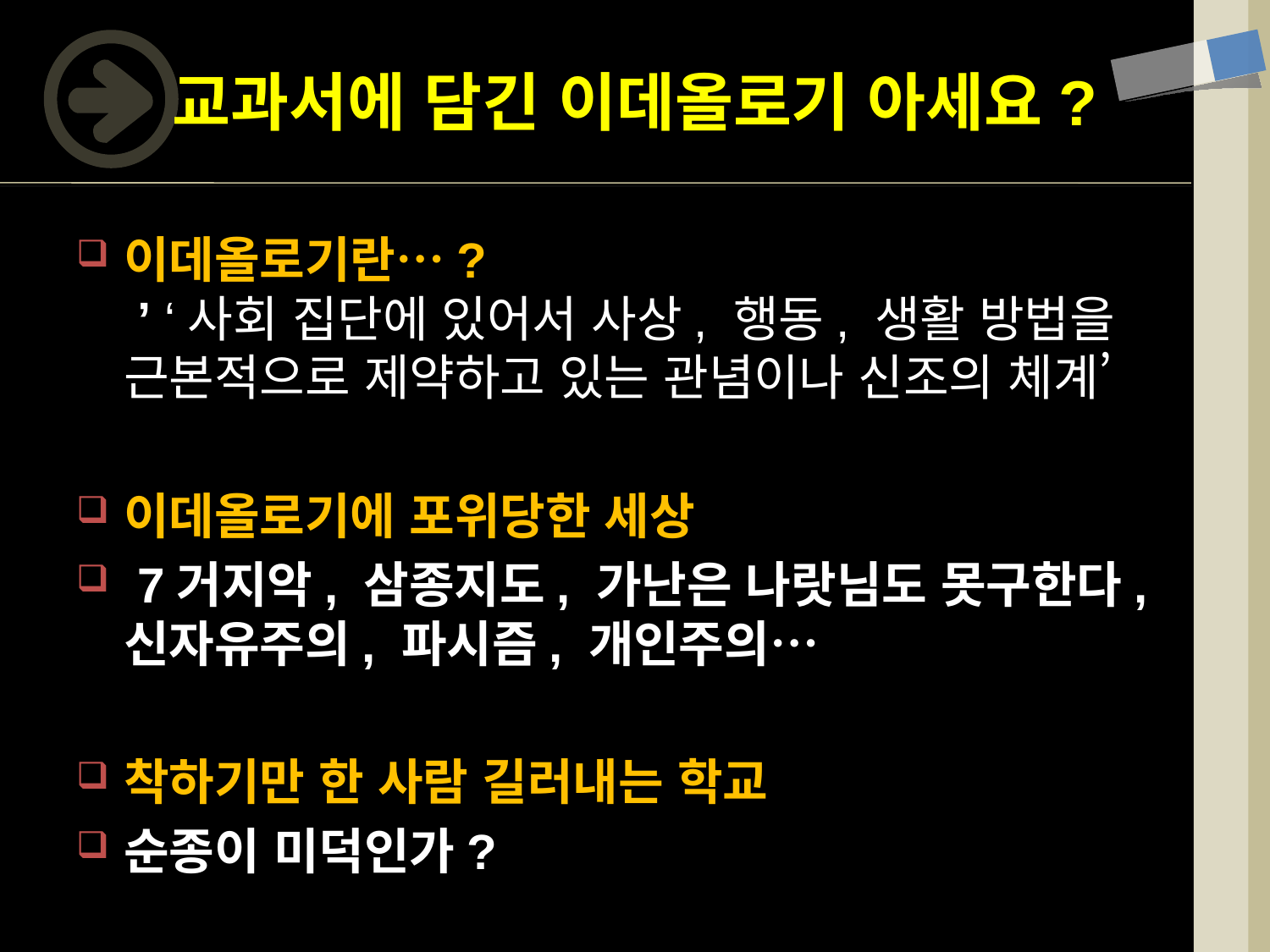

# 교과서에 담긴 이데올로기 아세요?
이데올로기란…?
 ’ ‘사회 집단에 있어서 사상, 행동, 생활 방법을 근본적으로 제약하고 있는 관념이나 신조의 체계’

이데올로기에 포위당한 세상
 7거지악, 삼종지도, 가난은 나랏님도 못구한다, 신자유주의, 파시즘, 개인주의…

착하기만 한 사람 길러내는 학교
순종이 미덕인가?